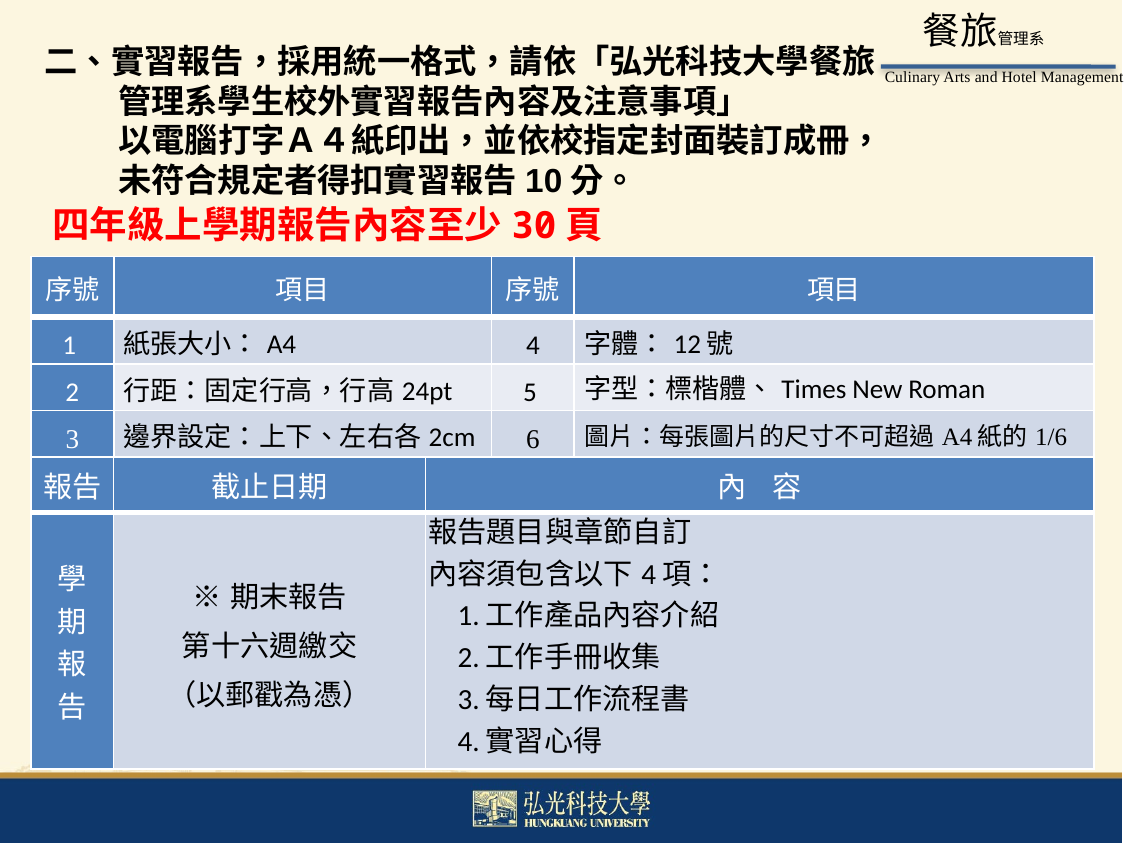

二、實習報告，採用統一格式，請依「弘光科技大學餐旅管理系學生校外實習報告內容及注意事項」
以電腦打字Ａ４紙印出，並依校指定封面裝訂成冊，未符合規定者得扣實習報告10分。
四年級上學期報告內容至少30頁
| 序號 | 項目 | 序號 | 項目 |
| --- | --- | --- | --- |
| 1 | 紙張大小：A4 | 4 | 字體：12號 |
| 2 | 行距：固定行高，行高24pt | 5 | 字型：標楷體、Times New Roman |
| 3 | 邊界設定：上下、左右各2cm | 6 | 圖片：每張圖片的尺寸不可超過A4紙的1/6 |
| 報告 | 截止日期 | 內 容 |
| --- | --- | --- |
| 學 期 報 告 | ※期末報告 第十六週繳交 （以郵戳為憑） | 報告題目與章節自訂 內容須包含以下4項： 1.工作產品內容介紹 2.工作手冊收集 3.每日工作流程書 4.實習心得 |